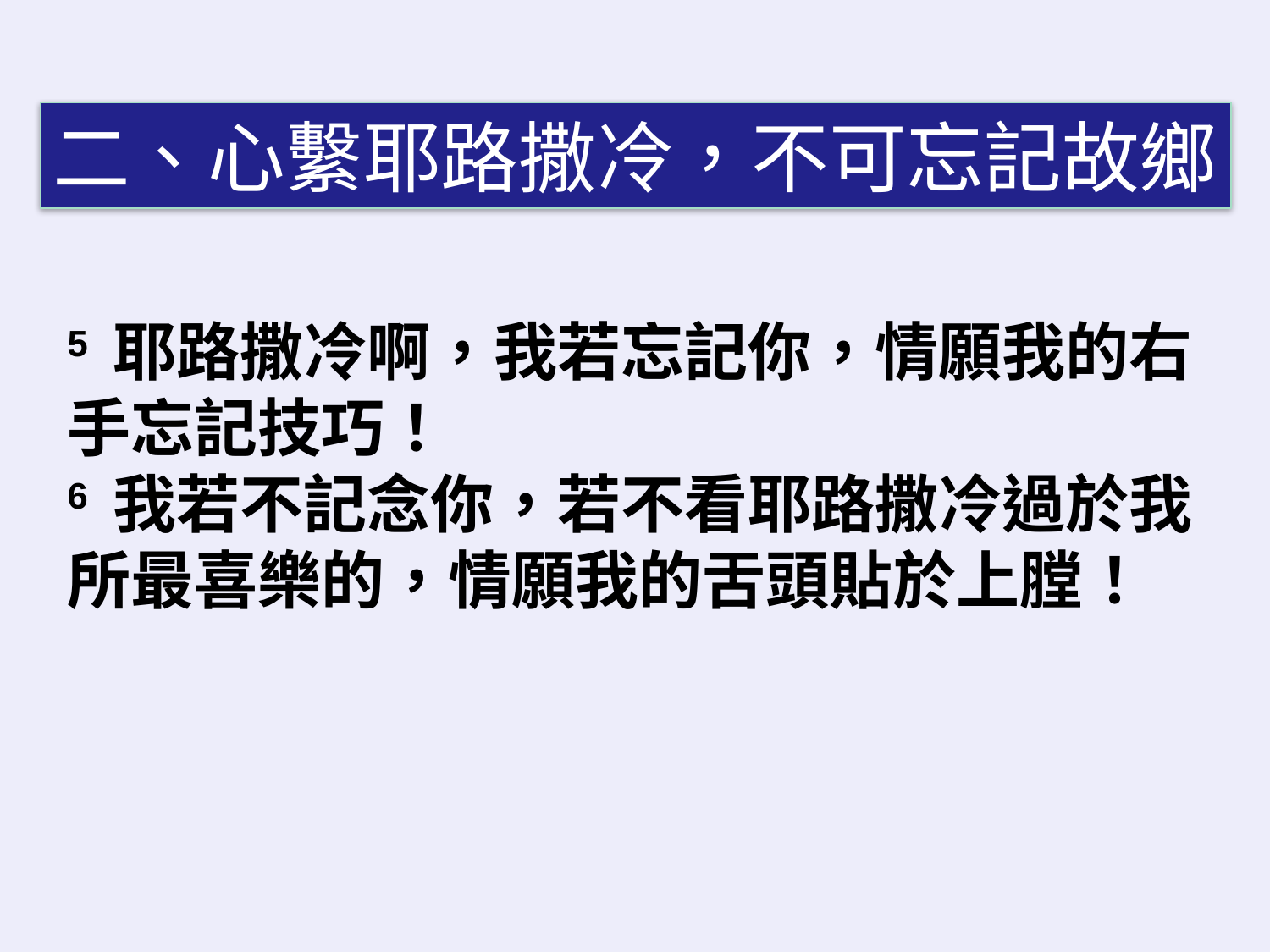

二、心繫耶路撒冷，不可忘記故鄉
5 耶路撒冷啊，我若忘記你，情願我的右手忘記技巧！
6 我若不記念你，若不看耶路撒冷過於我所最喜樂的，情願我的舌頭貼於上膛！